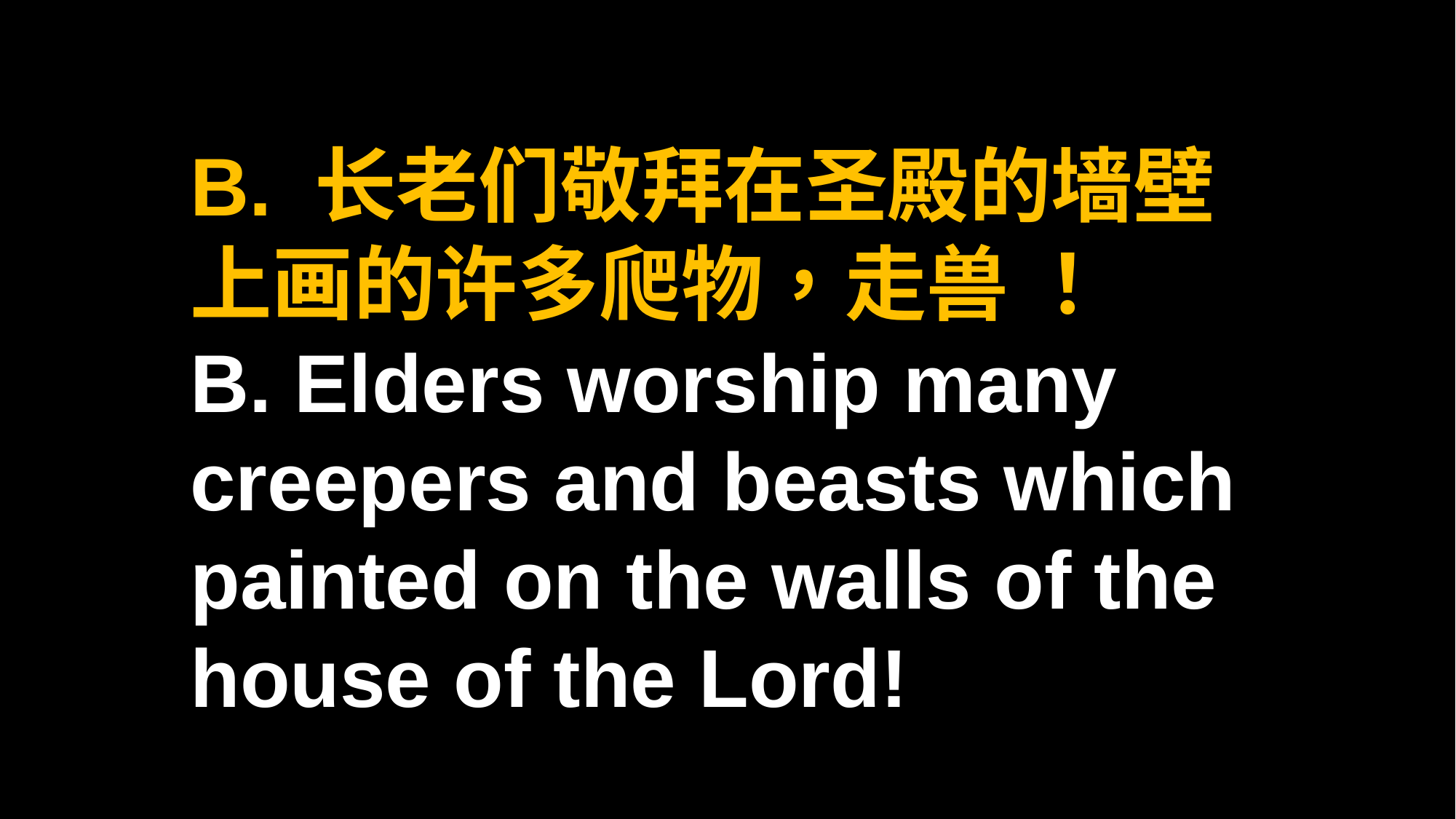

B. 长老们敬拜在圣殿的墙壁上画的许多爬物，走兽 ！
B. Elders worship many creepers and beasts which painted on the walls of the house of the Lord!